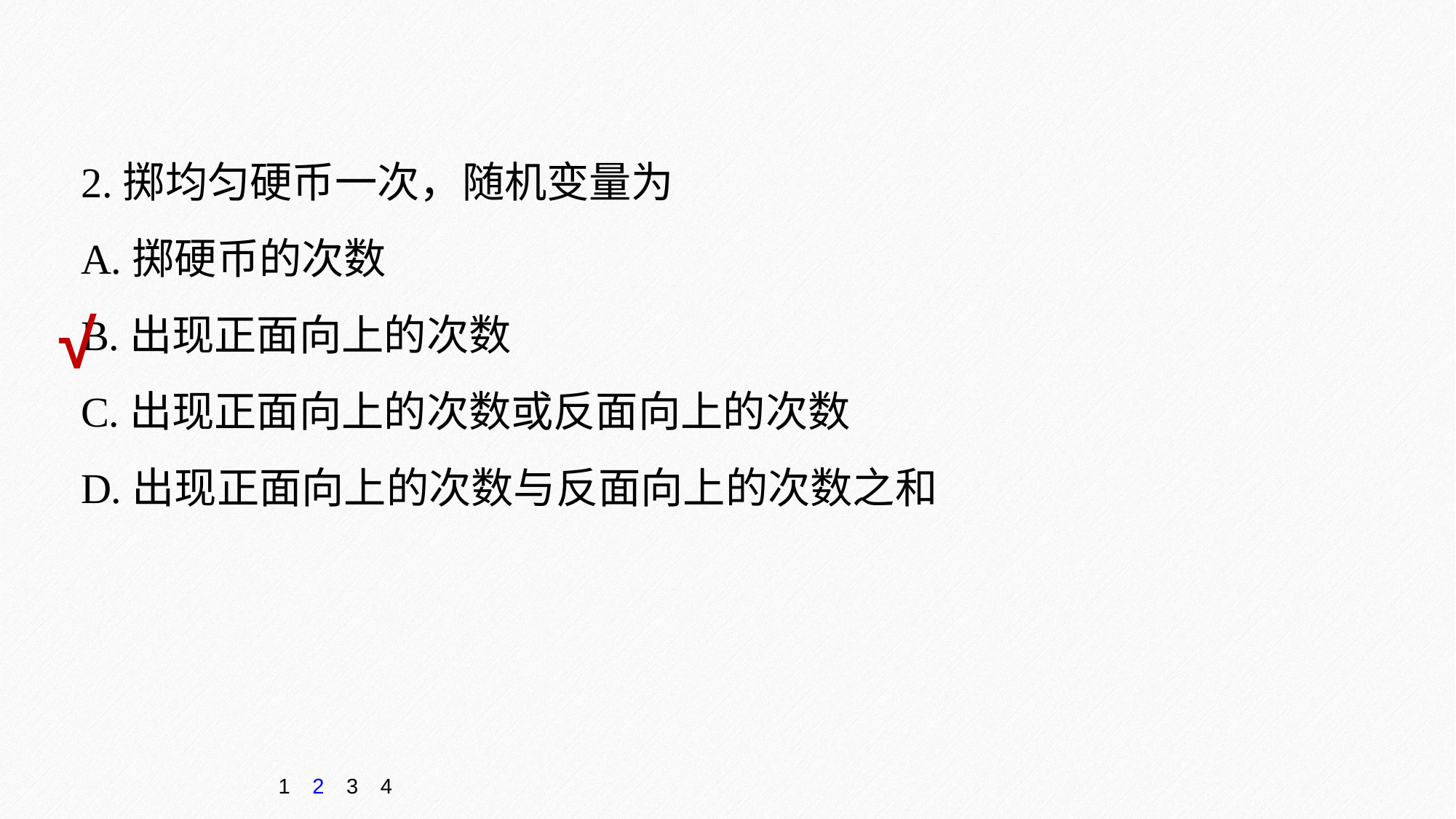

2.掷均匀硬币一次，随机变量为
A.掷硬币的次数
B.出现正面向上的次数
C.出现正面向上的次数或反面向上的次数
D.出现正面向上的次数与反面向上的次数之和
√
1
2
3
4